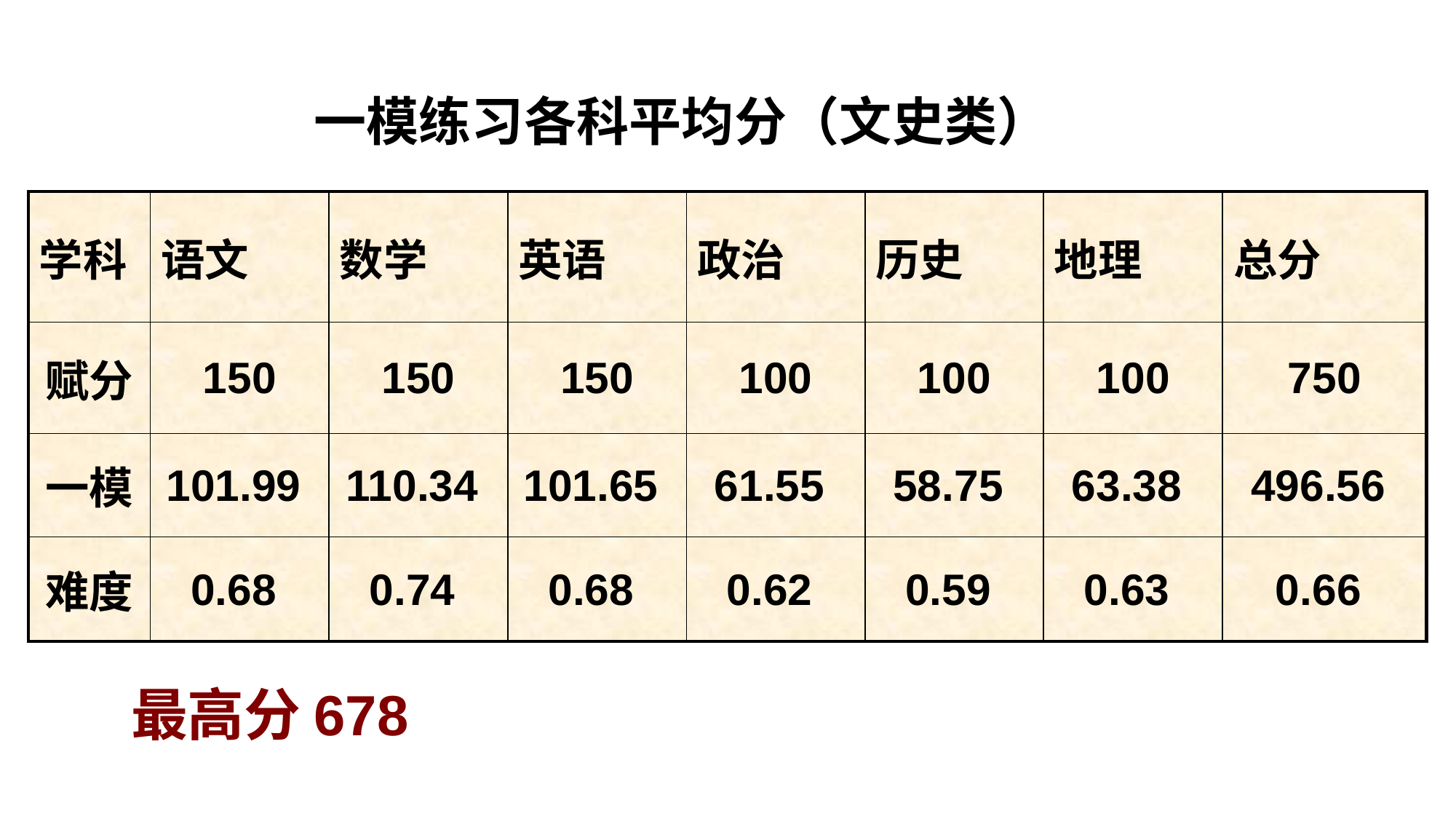

一模练习各科平均分（文史类）
| 学科 | 语文 | 数学 | 英语 | 政治 | 历史 | 地理 | 总分 |
| --- | --- | --- | --- | --- | --- | --- | --- |
| 赋分 | 150 | 150 | 150 | 100 | 100 | 100 | 750 |
| 一模 | 101.99 | 110.34 | 101.65 | 61.55 | 58.75 | 63.38 | 496.56 |
| 难度 | 0.68 | 0.74 | 0.68 | 0.62 | 0.59 | 0.63 | 0.66 |
最高分678